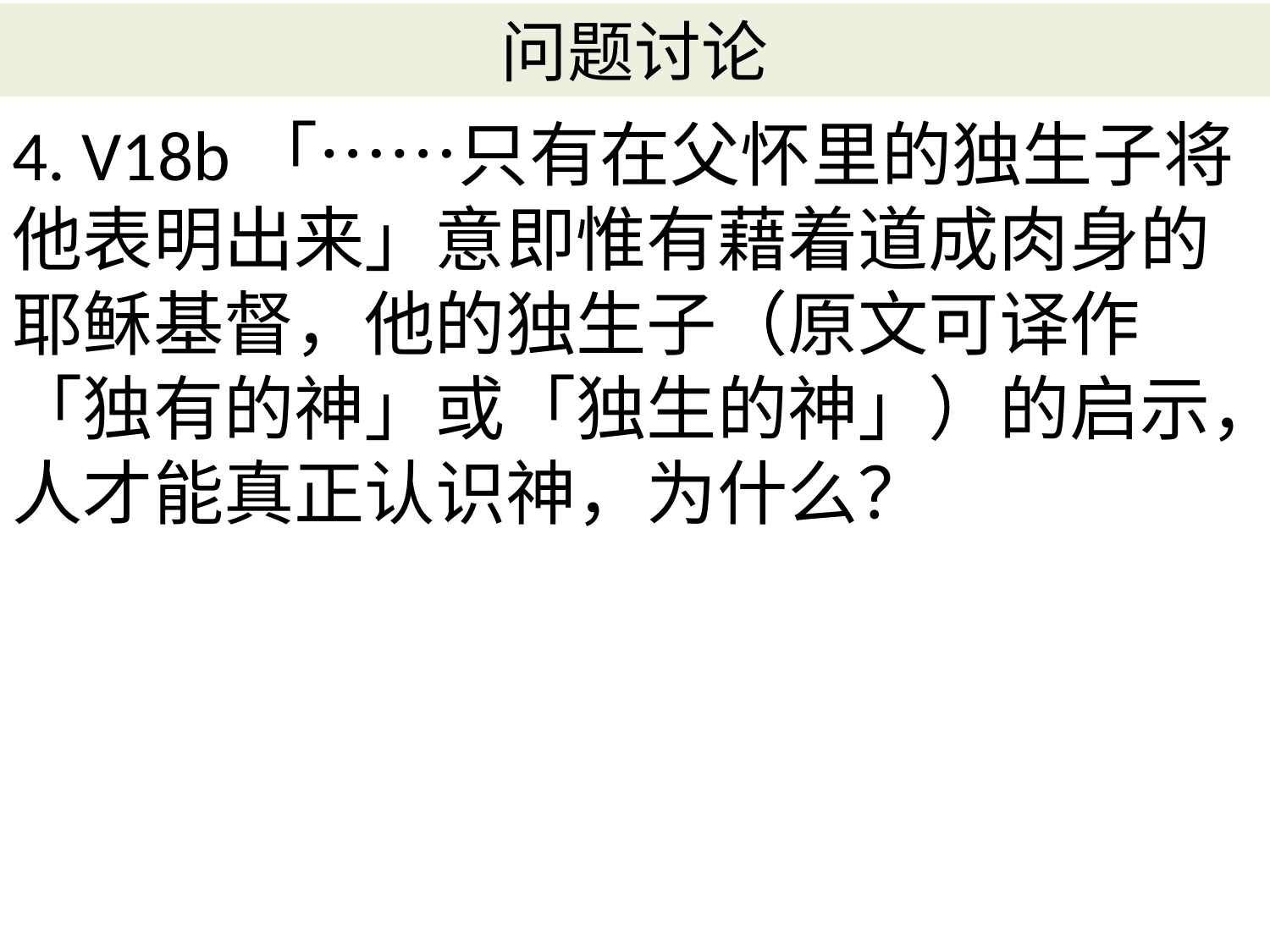

# 问题讨论
4. V18b「……只有在父怀里的独生子将他表明出来」意即惟有藉着道成肉身的耶稣基督，他的独生子（原文可译作「独有的神」或「独生的神」）的启示，人才能真正认识神，为什么？